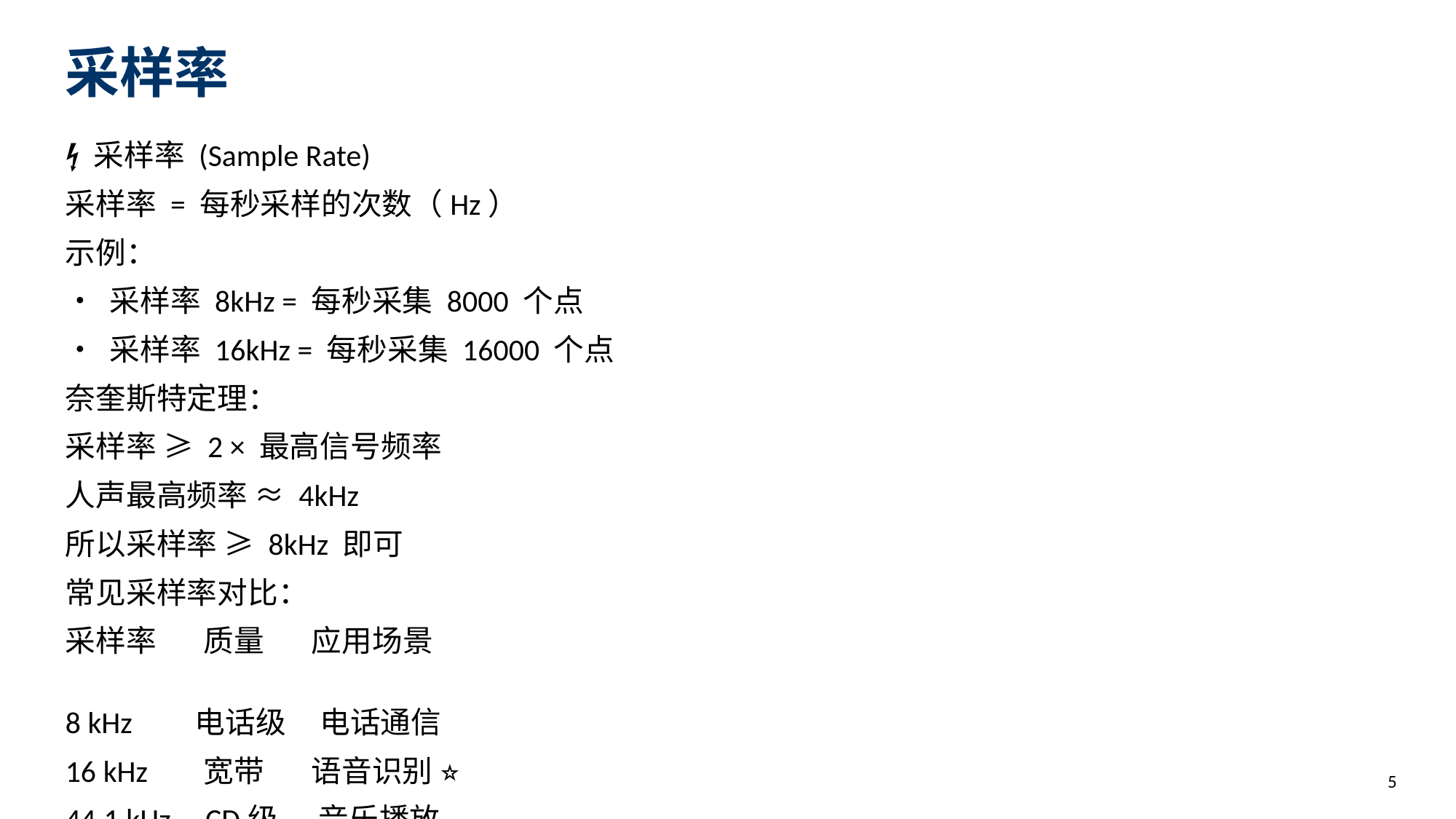

采样率
⚡ 采样率 (Sample Rate)
采样率 = 每秒采样的次数（Hz）
示例：
• 采样率 8kHz = 每秒采集 8000 个点
• 采样率 16kHz = 每秒采集 16000 个点
奈奎斯特定理：
采样率 ≥ 2 × 最高信号频率
人声最高频率 ≈ 4kHz
所以采样率 ≥ 8kHz 即可
常见采样率对比：
采样率       质量       应用场景

8 kHz        电话级     电话通信
16 kHz       宽带       语音识别 ⭐
44.1 kHz     CD级      音乐播放
48 kHz       专业      录音棚
ESP32语音识别推荐：16kHz
5